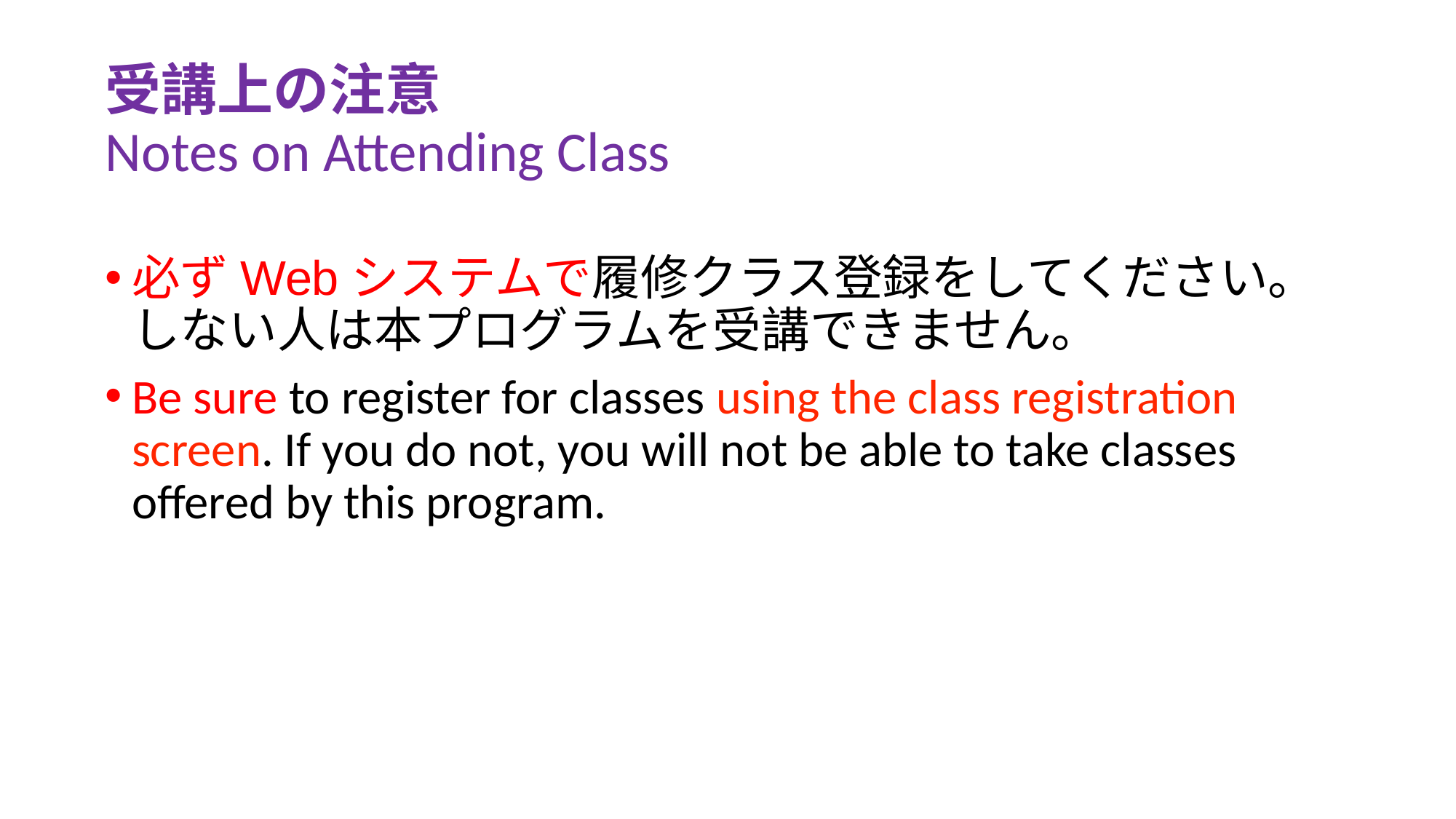

# 受講上の注意 Notes on Attending Class
必ずWebシステムで履修クラス登録をしてください。しない人は本プログラムを受講できません。
Be sure to register for classes using the class registration screen. If you do not, you will not be able to take classes offered by this program.